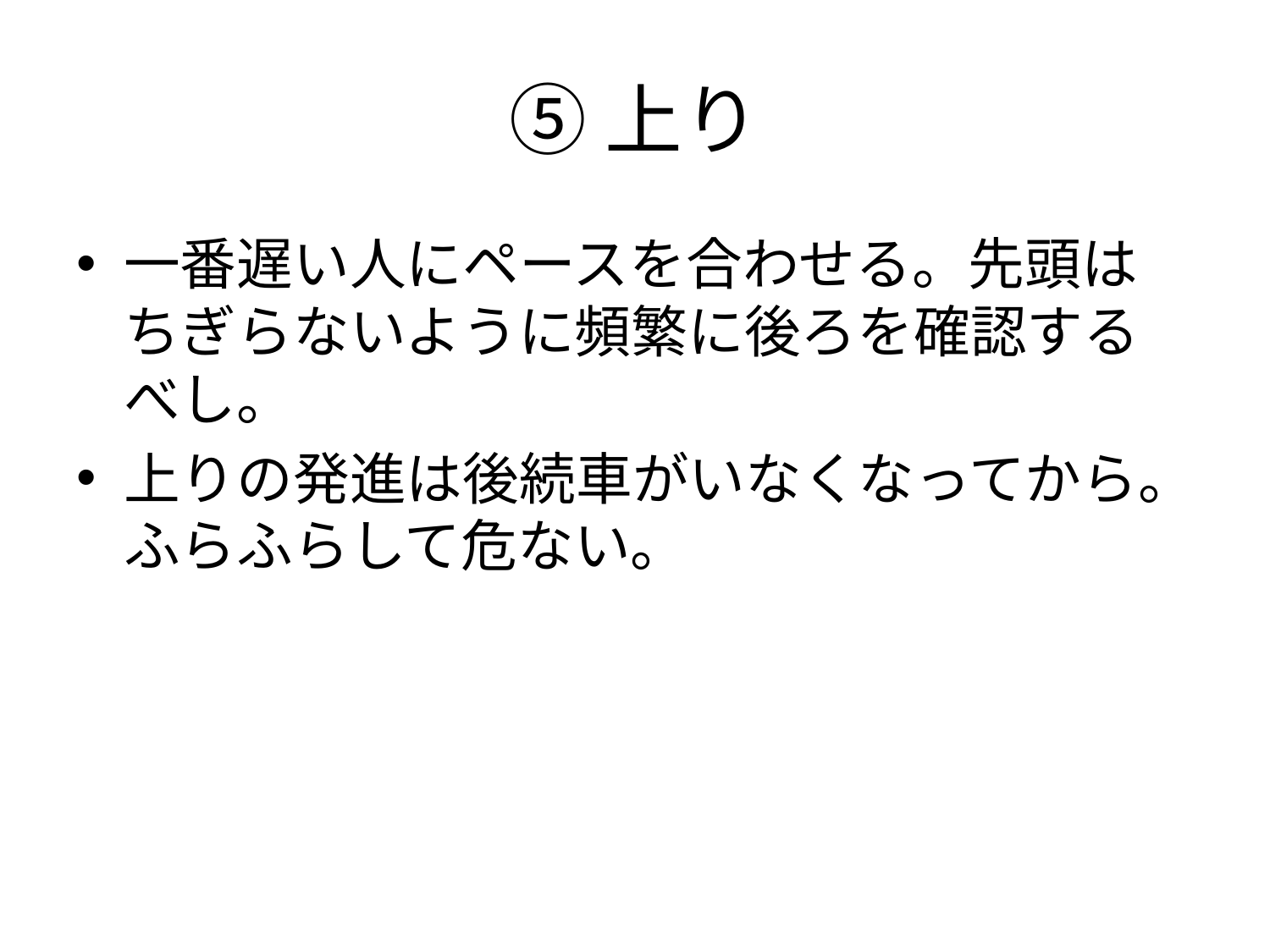

# ⑤上り
一番遅い人にペースを合わせる。先頭はちぎらないように頻繁に後ろを確認するべし。
上りの発進は後続車がいなくなってから。ふらふらして危ない。